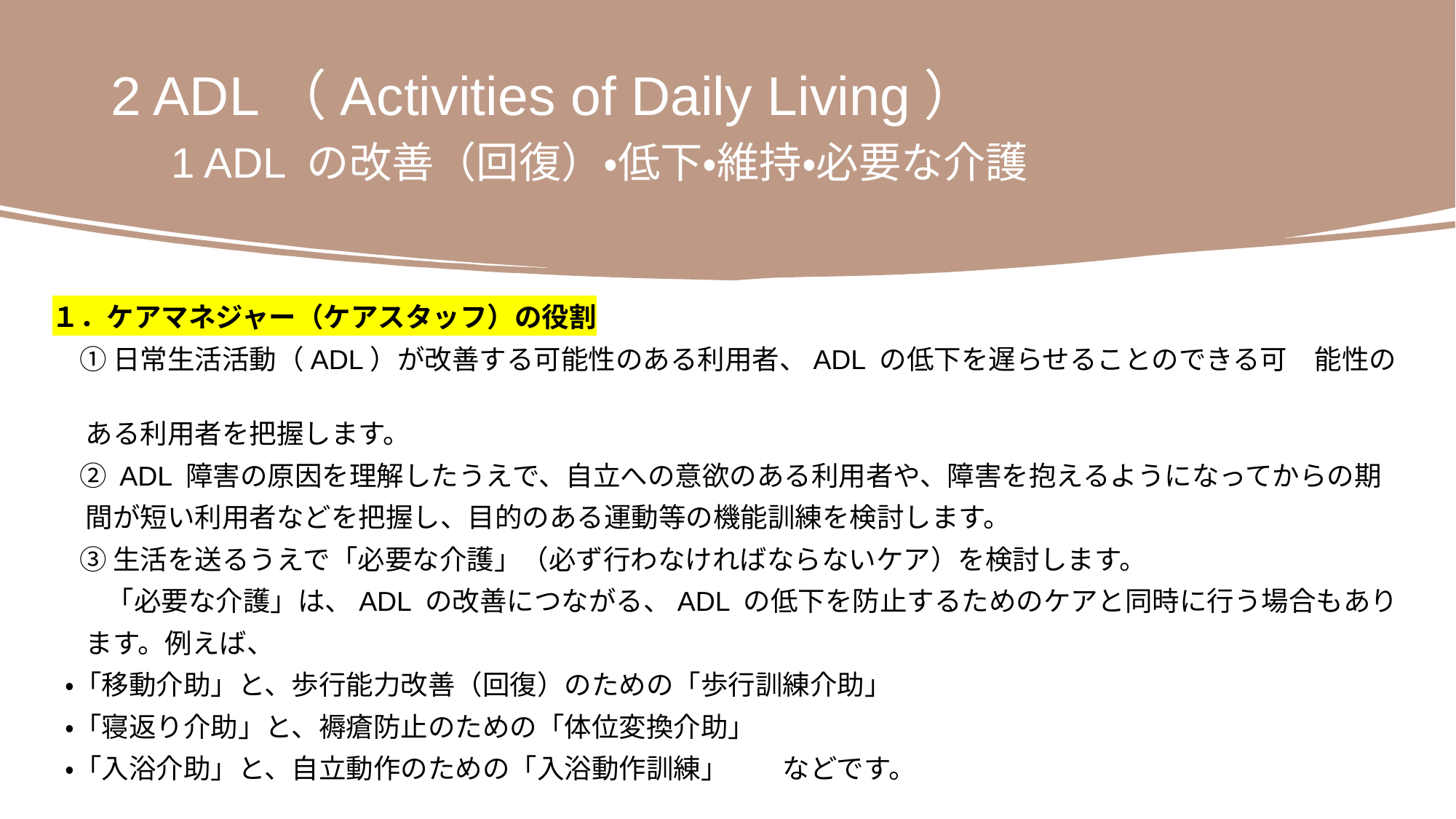

2 ADL（Activities of Daily Living）
　1 ADL の改善（回復）・低下・維持・必要な介護

１．ケアマネジャー（ケアスタッフ）の役割
　① 日常生活活動（ADL）が改善する可能性のある利用者、ADL の低下を遅らせることのできる可　能性の
　 ある利用者を把握します。
　② ADL 障害の原因を理解したうえで、自立への意欲のある利用者や、障害を抱えるようになってからの期
　 間が短い利用者などを把握し、目的のある運動等の機能訓練を検討します。
　③ 生活を送るうえで「必要な介護」（必ず行わなければならないケア）を検討します。
　　「必要な介護」は、ADL の改善につながる、ADL の低下を防止するためのケアと同時に行う場合もあり
　 ます。例えば、
 ・「移動介助」と、歩行能力改善（回復）のための「歩行訓練介助」
 ・「寝返り介助」と、褥瘡防止のための「体位変換介助」
 ・「入浴介助」と、自立動作のための「入浴動作訓練」　　などです。